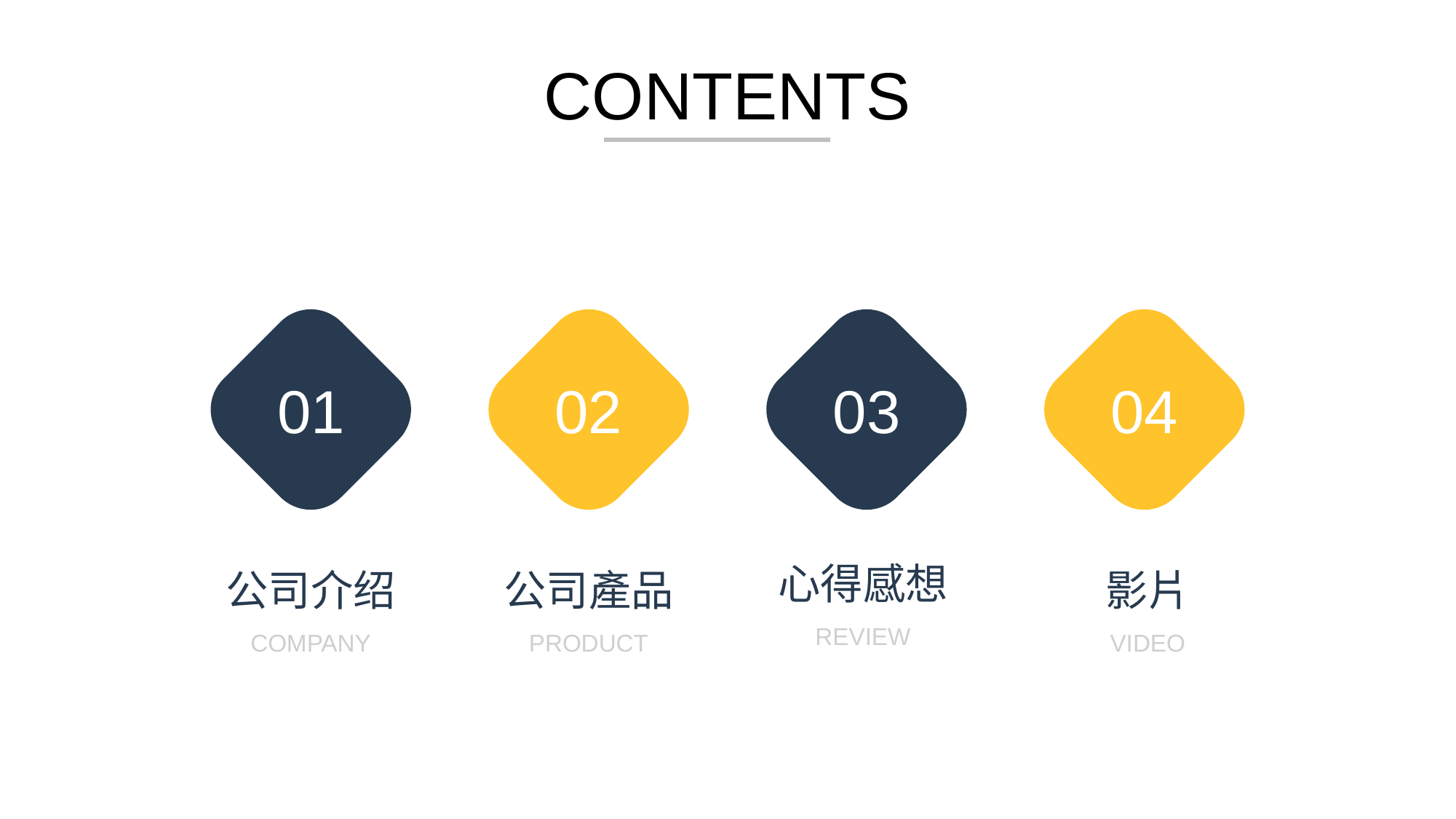

CONTENTS
01
02
03
04
心得感想
REVIEW
公司介绍
COMPANY
公司產品
PRODUCT
影片
VIDEO